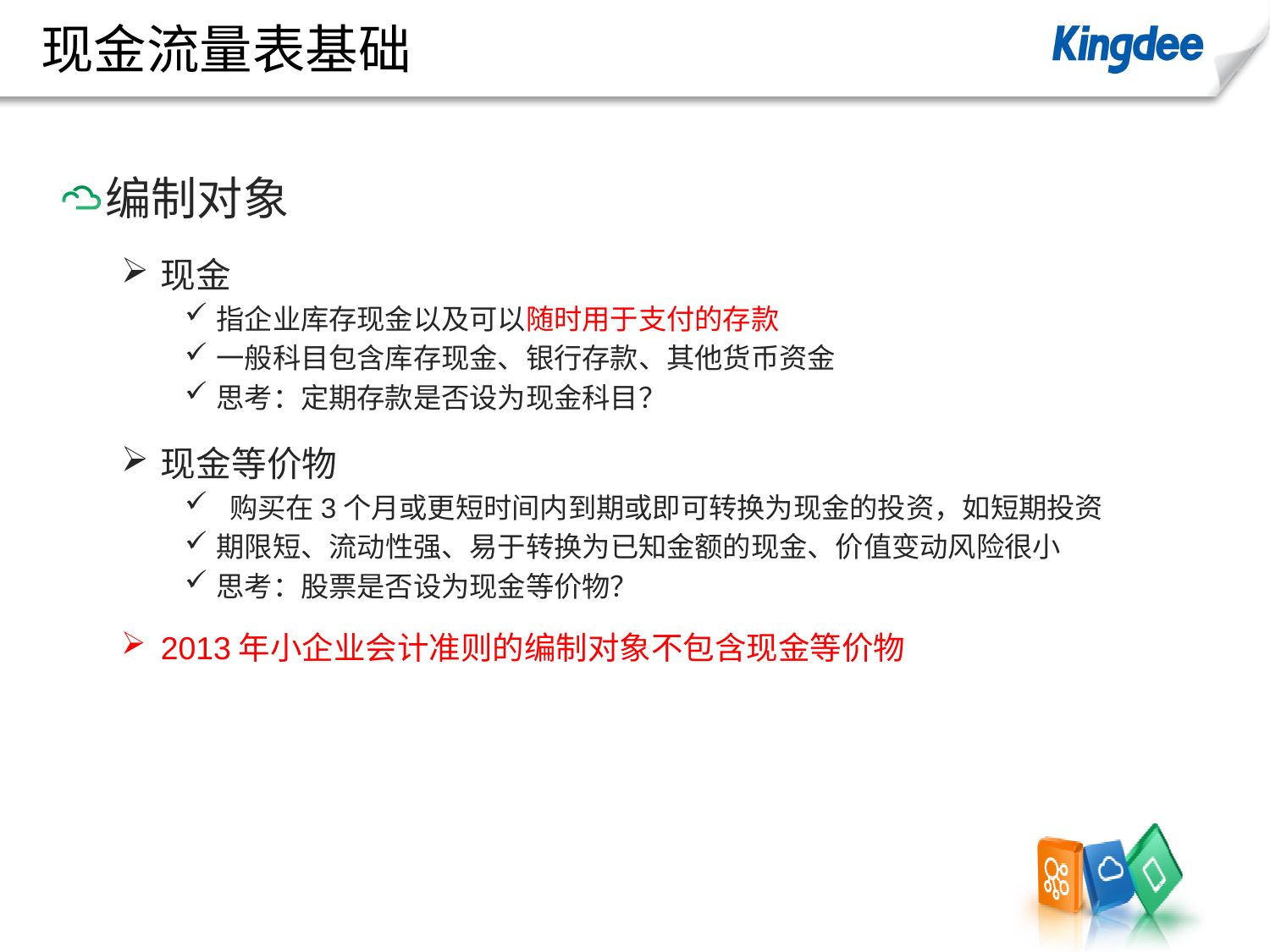

# 现金流量表基础
编制对象
现金
指企业库存现金以及可以随时用于支付的存款
一般科目包含库存现金、银行存款、其他货币资金
思考：定期存款是否设为现金科目？
现金等价物
 购买在3个月或更短时间内到期或即可转换为现金的投资，如短期投资
期限短、流动性强、易于转换为已知金额的现金、价值变动风险很小
思考：股票是否设为现金等价物？
2013年小企业会计准则的编制对象不包含现金等价物